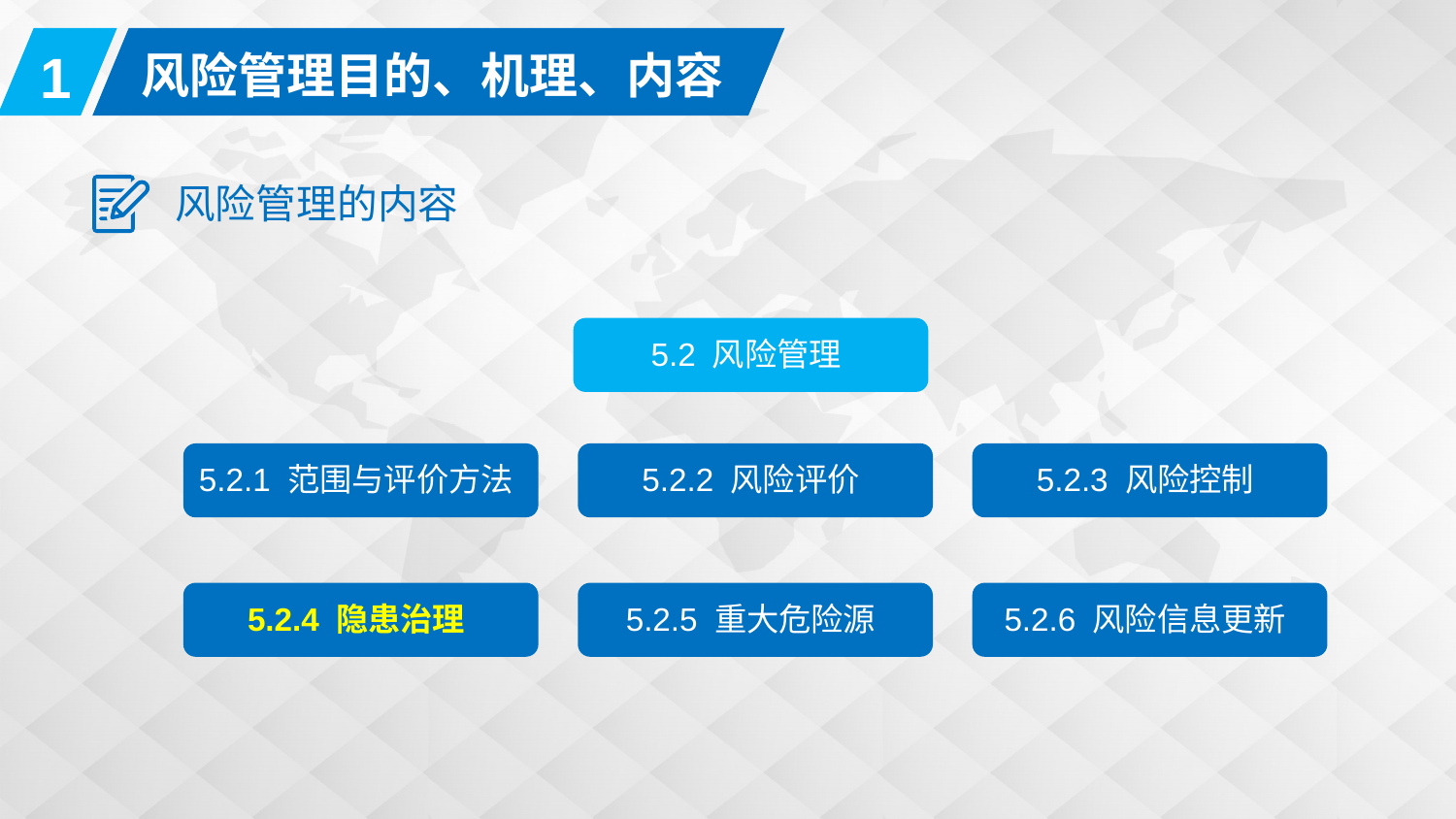

1
风险管理目的、机理、内容
风险管理的内容

5.2 风险管理

5.2.1 范围与评价方法

5.2.2 风险评价

5.2.3 风险控制

5.2.4 隐患治理

5.2.5 重大危险源

5.2.6 风险信息更新